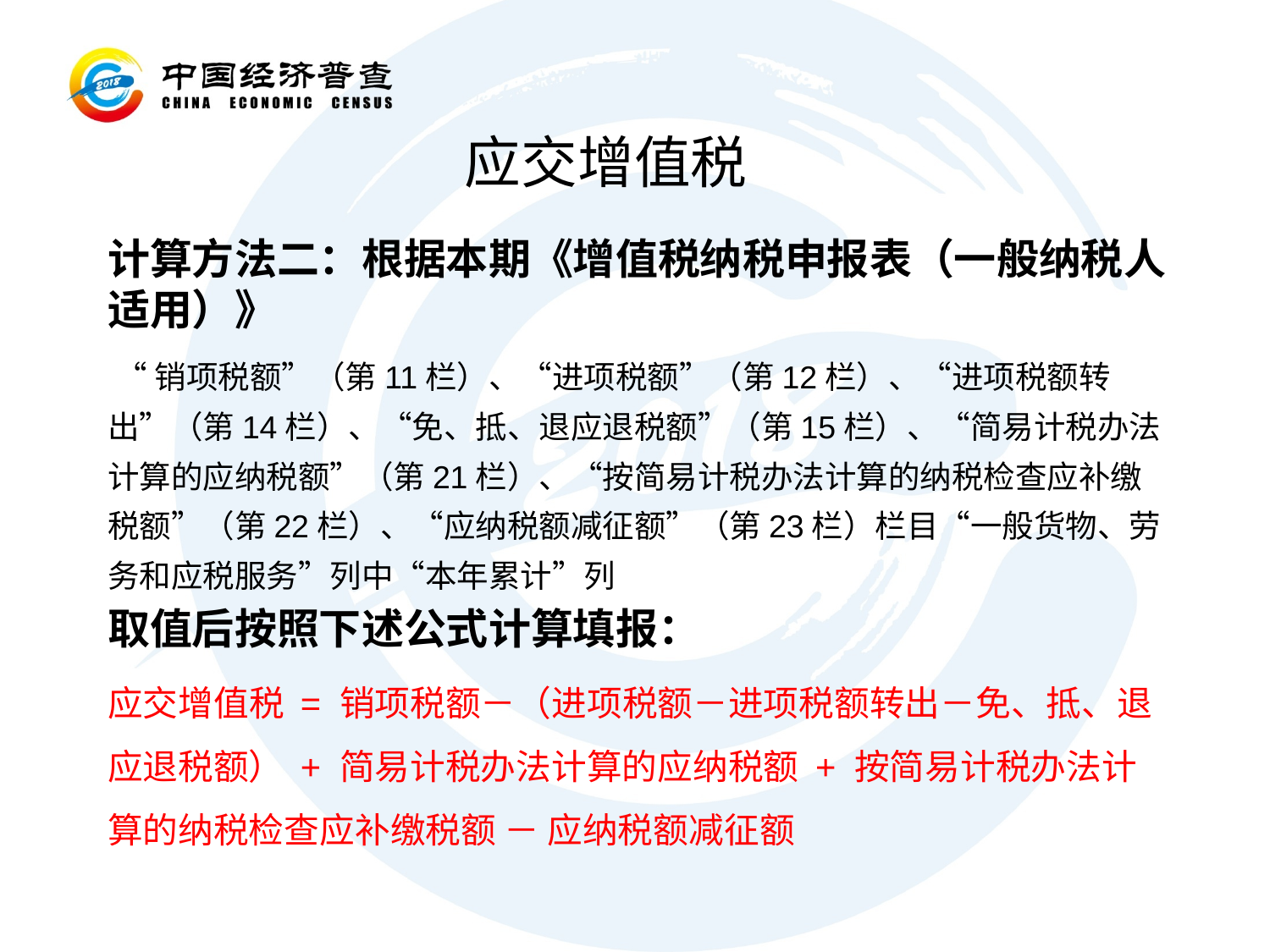

# 应交增值税
计算方法二：根据本期《增值税纳税申报表（一般纳税人适用）》
 “销项税额”（第11栏）、“进项税额”（第12栏）、“进项税额转出”（第14栏）、“免、抵、退应退税额”（第15栏）、“简易计税办法计算的应纳税额”（第21栏）、“按简易计税办法计算的纳税检查应补缴税额”（第22栏）、“应纳税额减征额”（第23栏）栏目“一般货物、劳务和应税服务”列中“本年累计”列
取值后按照下述公式计算填报：
应交增值税 = 销项税额－（进项税额－进项税额转出－免、抵、退应退税额） + 简易计税办法计算的应纳税额 + 按简易计税办法计算的纳税检查应补缴税额 － 应纳税额减征额